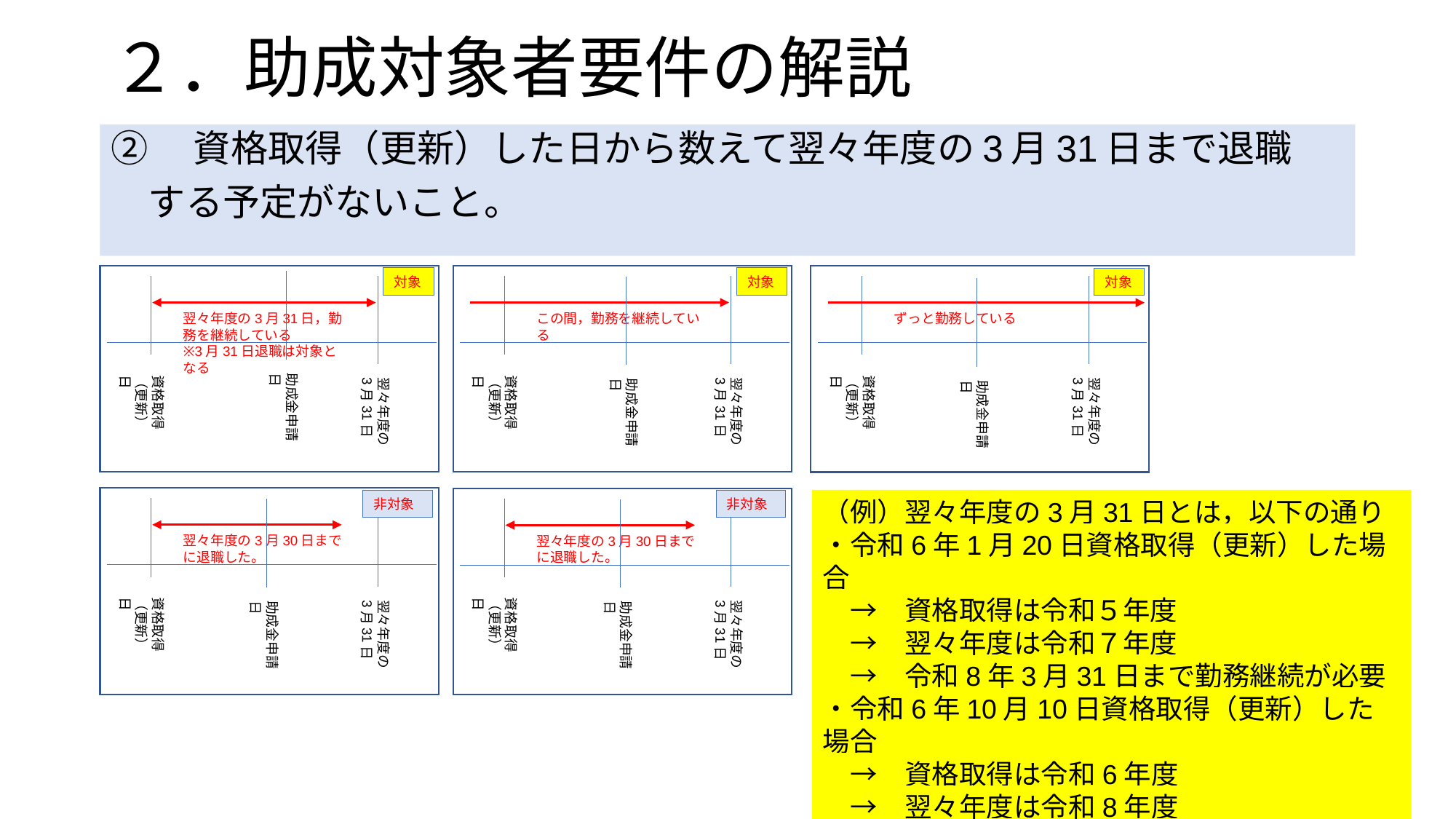

# ２．助成対象者要件の解説
②　資格取得（更新）した日から数えて翌々年度の3月31日まで退職
　する予定がないこと。

対象
翌々年度の3月31日，勤務を継続している
※3月31日退職は対象となる
資格取得
（更新）日
翌々年度の
3月31日

対象
この間，勤務を継続している
資格取得
（更新）日
翌々年度の
3月31日

対象
ずっと勤務している
資格取得
（更新）日
翌々年度の
3月31日

非対象
翌々年度の3月30日までに退職した。
資格取得
（更新）日
翌々年度の
3月31日

非対象
翌々年度の3月30日までに退職した。
資格取得
（更新）日
翌々年度の
3月31日
助成金申請日
助成金申請日
助成金申請日
助成金申請日
助成金申請日
（例）翌々年度の3月31日とは，以下の通り
・令和6年1月20日資格取得（更新）した場合
　→　資格取得は令和５年度
　→　翌々年度は令和７年度
　→　令和8年3月31日まで勤務継続が必要
・令和6年10月10日資格取得（更新）した場合
　→　資格取得は令和6年度
　→　翌々年度は令和8年度
　→　令和9年3月31日まで勤務継続が必要